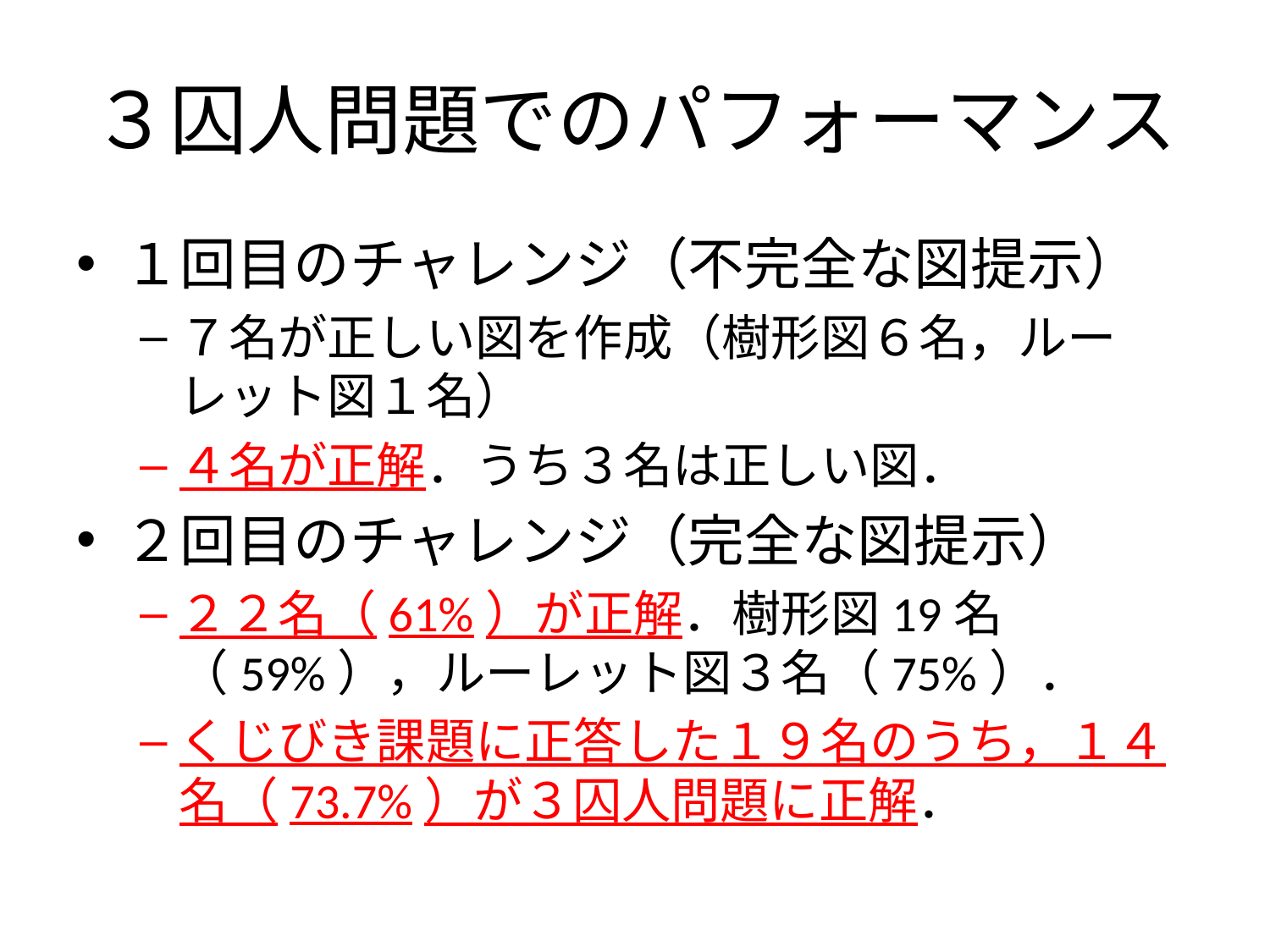

# ３囚人問題でのパフォーマンス
１回目のチャレンジ（不完全な図提示）
７名が正しい図を作成（樹形図６名，ルーレット図１名）
４名が正解．うち３名は正しい図．
２回目のチャレンジ（完全な図提示）
２２名（61%）が正解．樹形図19名（59%），ルーレット図３名（75%）．
くじびき課題に正答した１９名のうち，１４名（73.7%）が３囚人問題に正解．